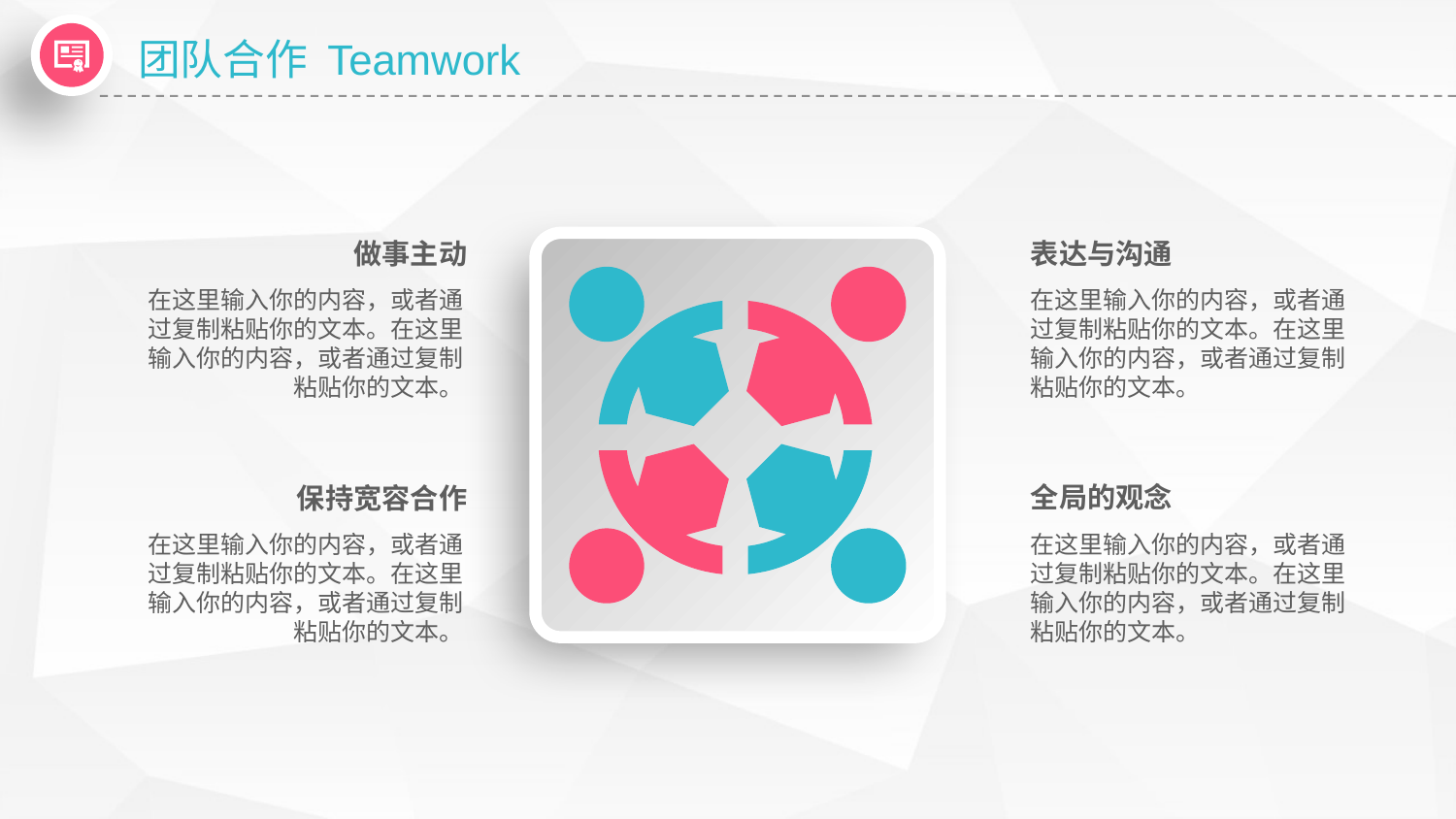

团队合作 Teamwork

做事主动
表达与沟通

在这里输入你的内容，或者通过复制粘贴你的文本。在这里输入你的内容，或者通过复制粘贴你的文本。
在这里输入你的内容，或者通过复制粘贴你的文本。在这里输入你的内容，或者通过复制粘贴你的文本。

全局的观念
保持宽容合作
在这里输入你的内容，或者通过复制粘贴你的文本。在这里输入你的内容，或者通过复制粘贴你的文本。
在这里输入你的内容，或者通过复制粘贴你的文本。在这里输入你的内容，或者通过复制粘贴你的文本。